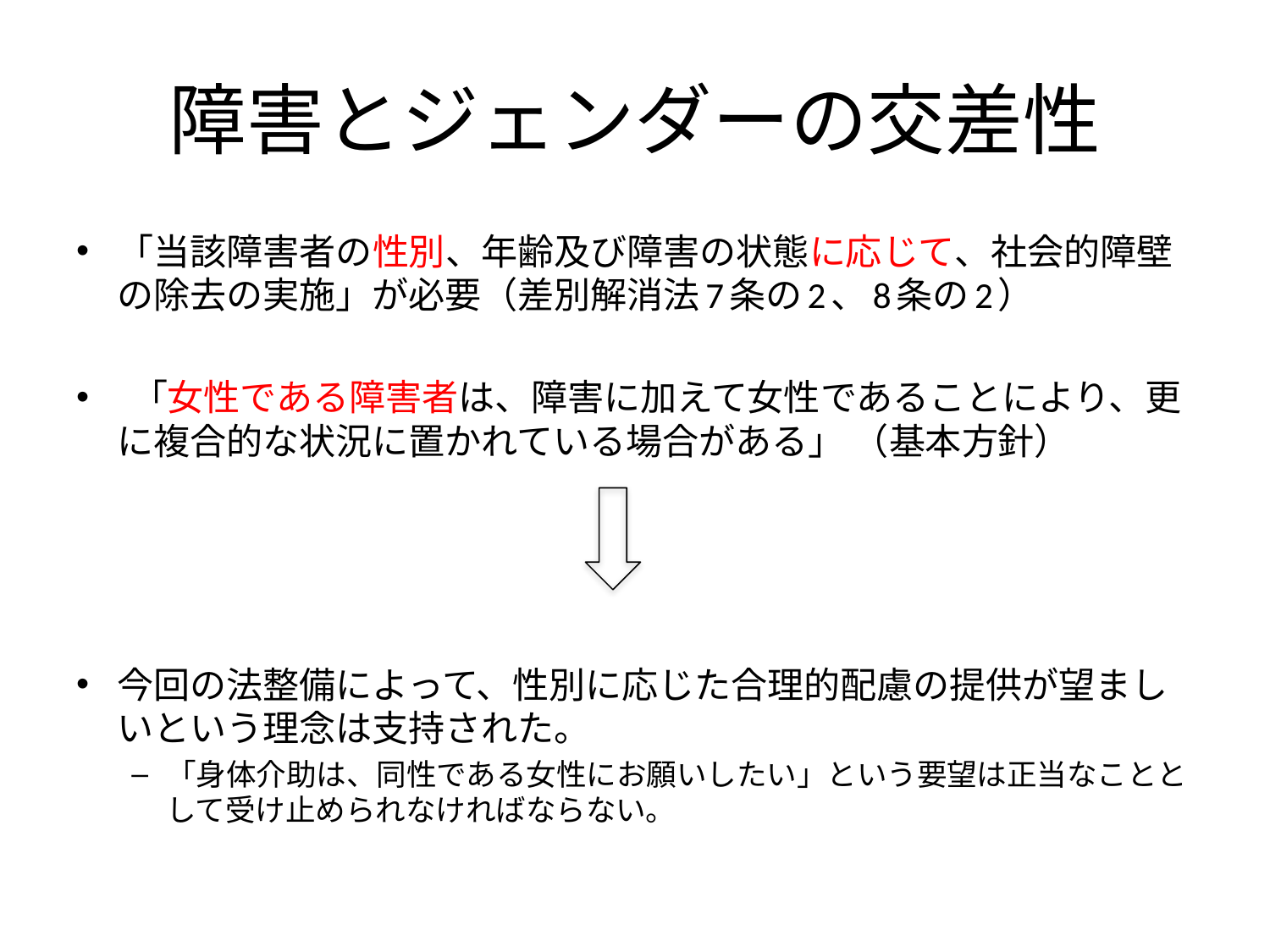

# 障害とジェンダーの交差性
「当該障害者の性別、年齢及び障害の状態に応じて、社会的障壁の除去の実施」が必要（差別解消法7条の2、8条の2）

 「女性である障害者は、障害に加えて女性であることにより、更に複合的な状況に置かれている場合がある」 （基本方針）

今回の法整備によって、性別に応じた合理的配慮の提供が望ましいという理念は支持された。
「身体介助は、同性である女性にお願いしたい」という要望は正当なこととして受け止められなければならない。